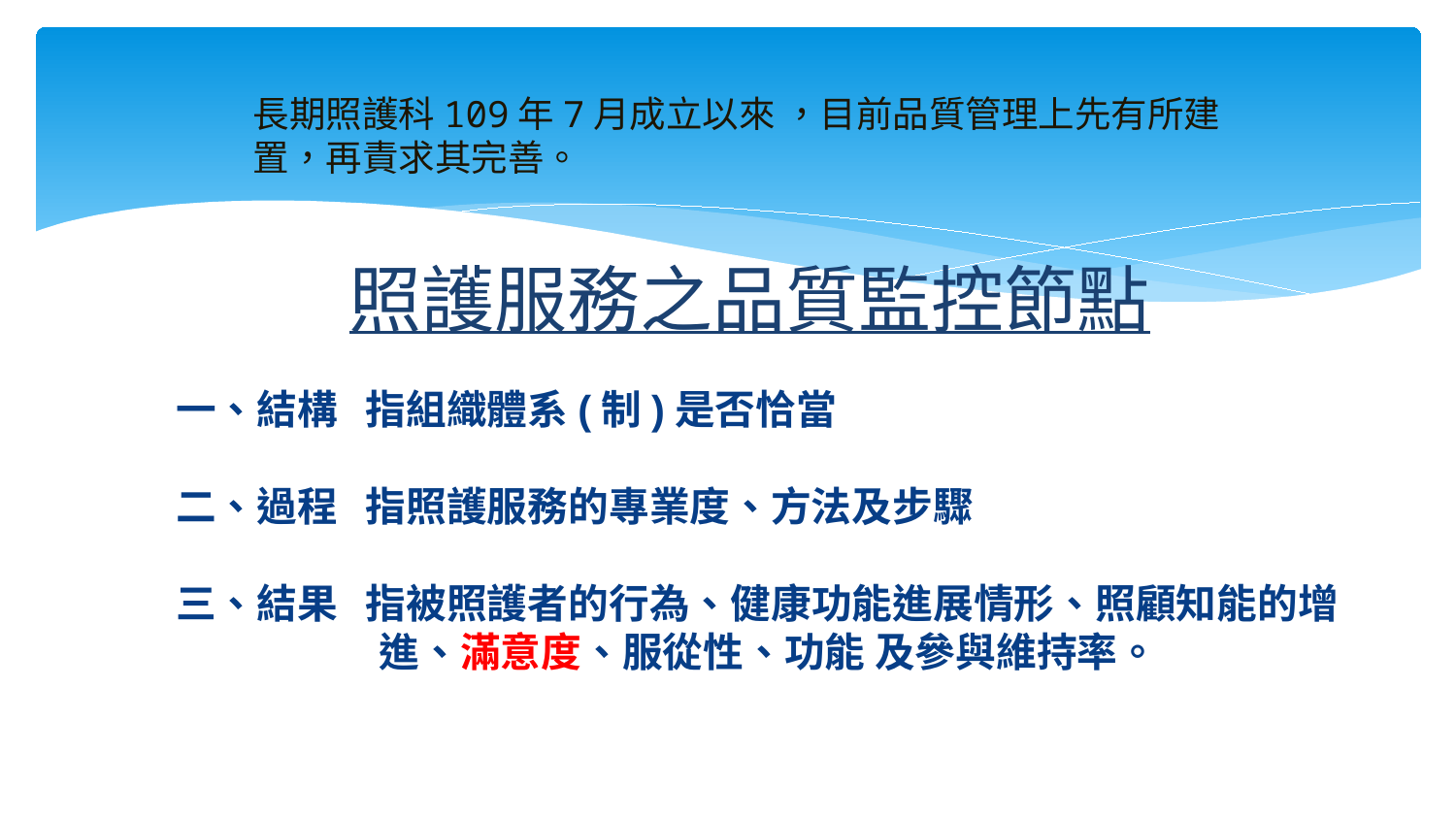

長期照護科109年7月成立以來 ，目前品質管理上先有所建置，再責求其完善。
# 照護服務之品質監控節點
一、結構   指組織體系(制)是否恰當

二、過程   指照護服務的專業度、方法及步驟

三、結果   指被照護者的行為、健康功能進展情形、照顧知能的增
                     進、滿意度、服從性、功能 及參與維持率。